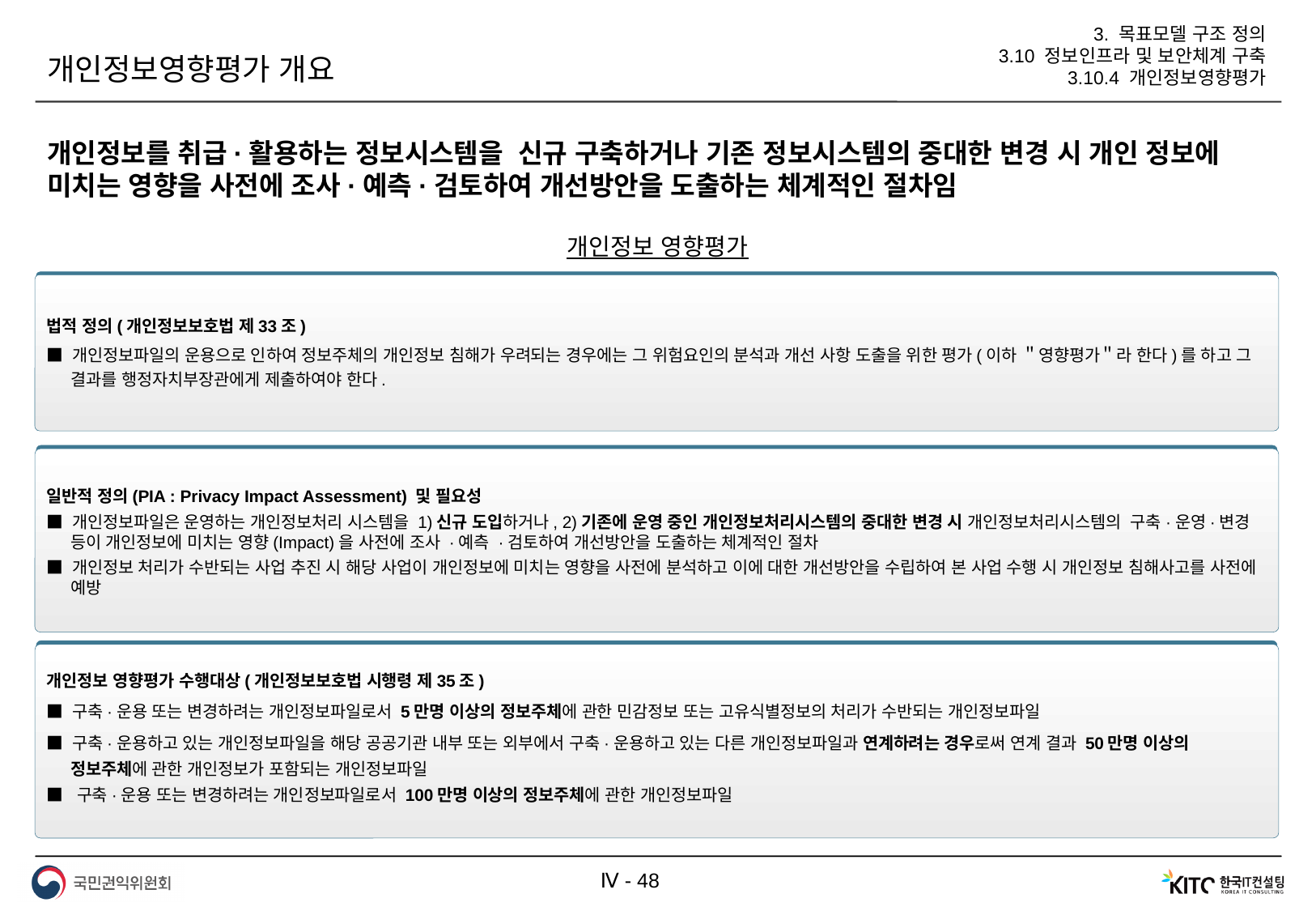

3. 목표모델 구조 정의
3.10 정보인프라 및 보안체계 구축
3.10.4 개인정보영향평가
개인정보영향평가 개요
개인정보를 취급·활용하는 정보시스템을  신규 구축하거나 기존 정보시스템의 중대한 변경 시 개인 정보에 미치는 영향을 사전에 조사·예측·검토하여 개선방안을 도출하는 체계적인 절차임
개인정보 영향평가
법적 정의(개인정보보호법 제33조)
■ 개인정보파일의 운용으로 인하여 정보주체의 개인정보 침해가 우려되는 경우에는 그 위험요인의 분석과 개선 사항 도출을 위한 평가(이하 ＂영향평가＂라 한다)를 하고 그 결과를 행정자치부장관에게 제출하여야 한다.

일반적 정의(PIA : Privacy Impact Assessment) 및 필요성
■ 개인정보파일은 운영하는 개인정보처리 시스템을 1)신규 도입하거나, 2)기존에 운영 중인 개인정보처리시스템의 중대한 변경 시 개인정보처리시스템의  구축·운영·변경 등이 개인정보에 미치는 영향(Impact)을 사전에 조사 ·예측 ·검토하여 개선방안을 도출하는 체계적인 절차
■ 개인정보 처리가 수반되는 사업 추진 시 해당 사업이 개인정보에 미치는 영향을 사전에 분석하고 이에 대한 개선방안을 수립하여 본 사업 수행 시 개인정보 침해사고를 사전에 예방

개인정보 영향평가 수행대상(개인정보보호법 시행령 제35조)
■ 구축·운용 또는 변경하려는 개인정보파일로서 5만명 이상의 정보주체에 관한 민감정보 또는 고유식별정보의 처리가 수반되는 개인정보파일
■ 구축·운용하고 있는 개인정보파일을 해당 공공기관 내부 또는 외부에서 구축·운용하고 있는 다른 개인정보파일과 연계하려는 경우로써 연계 결과 50만명 이상의 정보주체에 관한 개인정보가 포함되는 개인정보파일
■  구축·운용 또는 변경하려는 개인정보파일로서 100만명 이상의 정보주체에 관한 개인정보파일